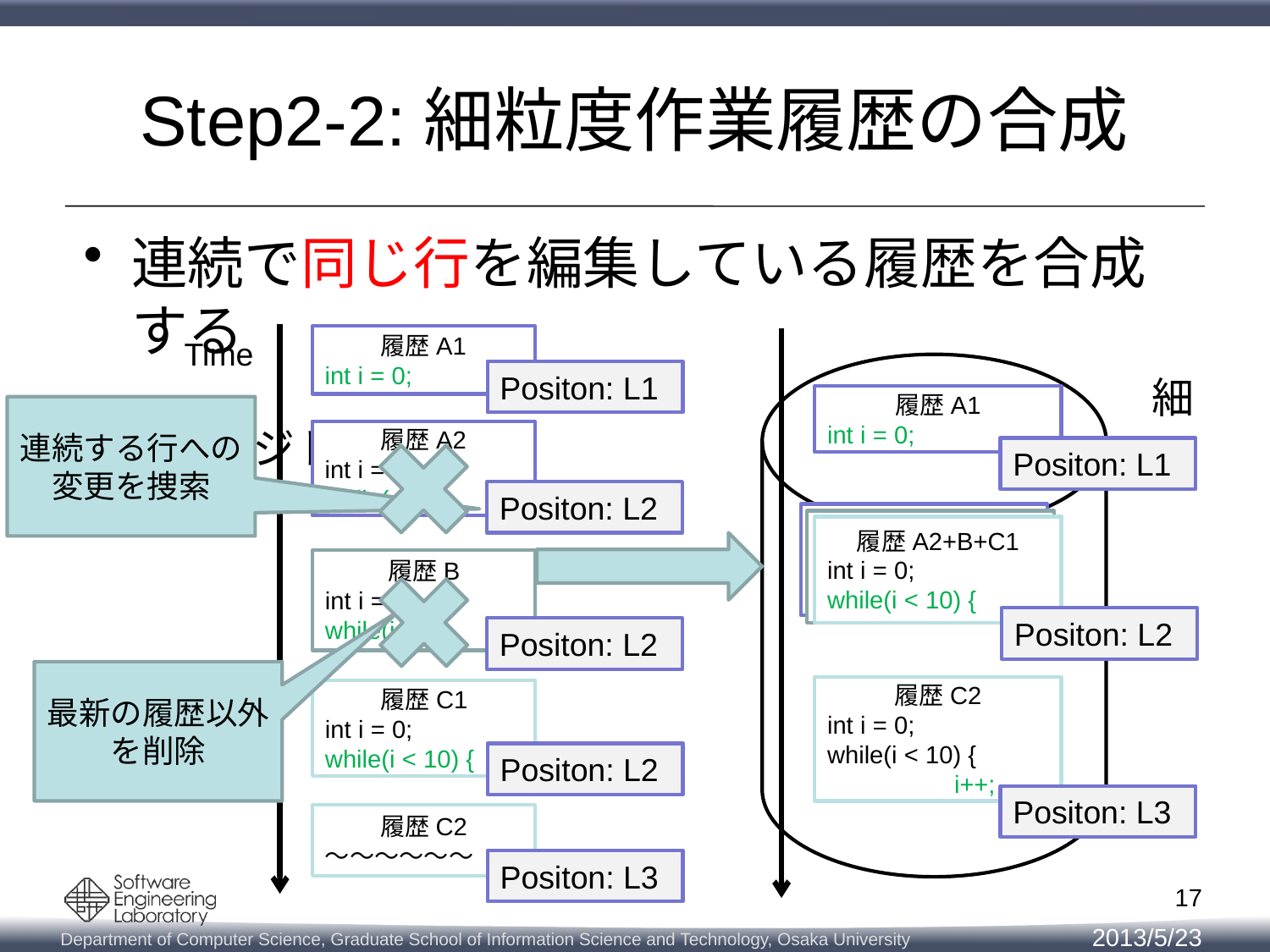

# Step2-2:細粒度作業履歴の合成
連続で同じ行を編集している履歴を合成する
　　　　　　　　　　　　　　　　　　　　　　　　　 細粒度リポジトリ
履歴A1
int i = 0;
Time

Positon: L1
履歴A1
int i = 0;
連続する行への変更を捜索
履歴A2
int i = 0;
while(

Positon: L1
Positon: L2
履歴A2+B+C1
int i = 0;
while(i < 10) {
履歴A2+B+C1
int i = 0;
while(i < 10) {
履歴A2+B+C1
int i = 0;
while(i < 10) {

履歴B
int i = 0;
while(i < 10

Positon: L2
Positon: L2
最新の履歴以外を削除
履歴C2
int i = 0;
while(i < 10) {
	i++;
履歴C1
int i = 0;
while(i < 10) {
Positon: L2
Positon: L3
履歴C2
～～～～～～
Positon: L3
17
2013/5/23